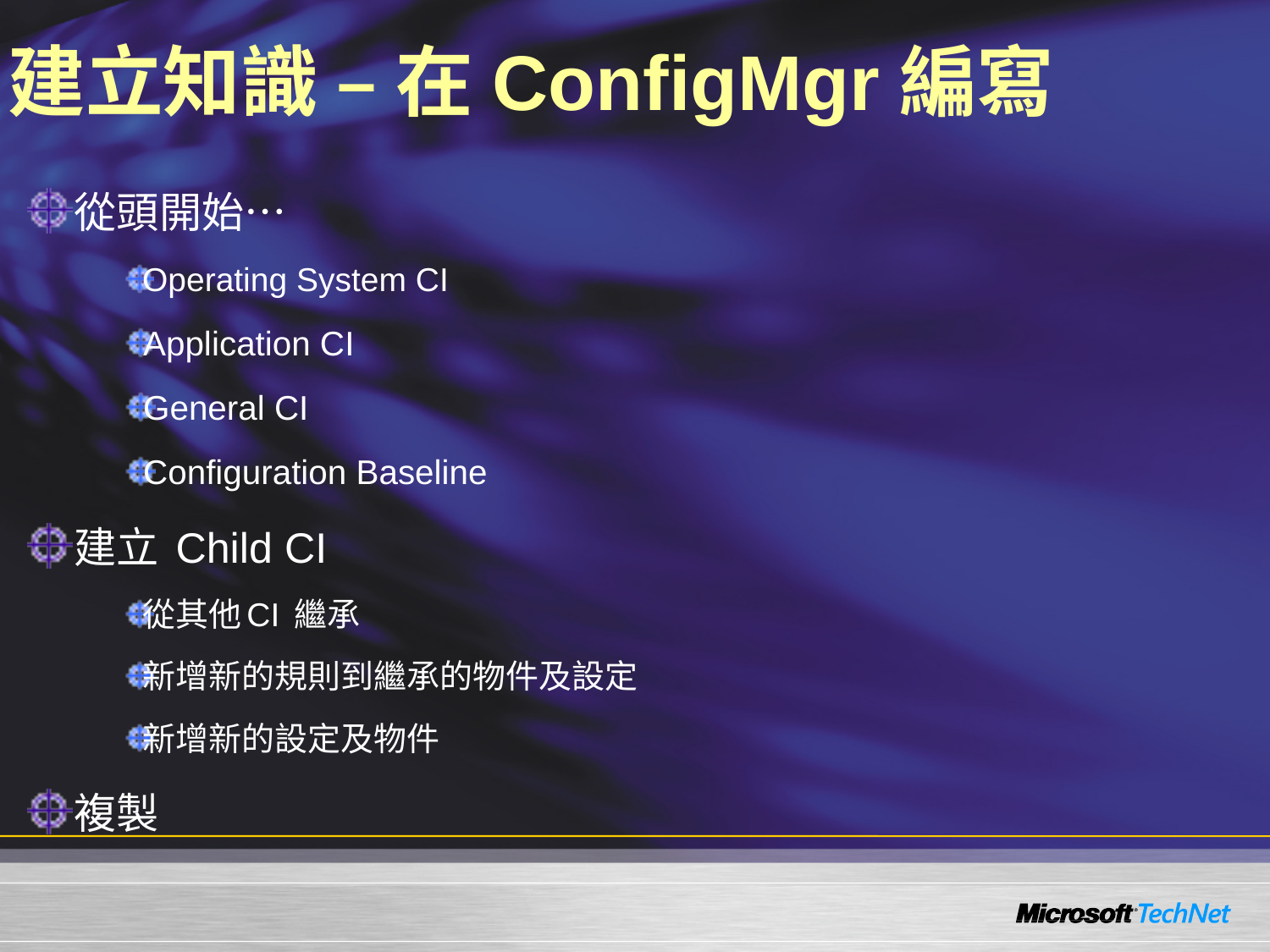

# 建立知識 – 在ConfigMgr編寫
從頭開始…
Operating System CI
Application CI
General CI
Configuration Baseline
建立 Child CI
從其他CI 繼承
新增新的規則到繼承的物件及設定
新增新的設定及物件
複製